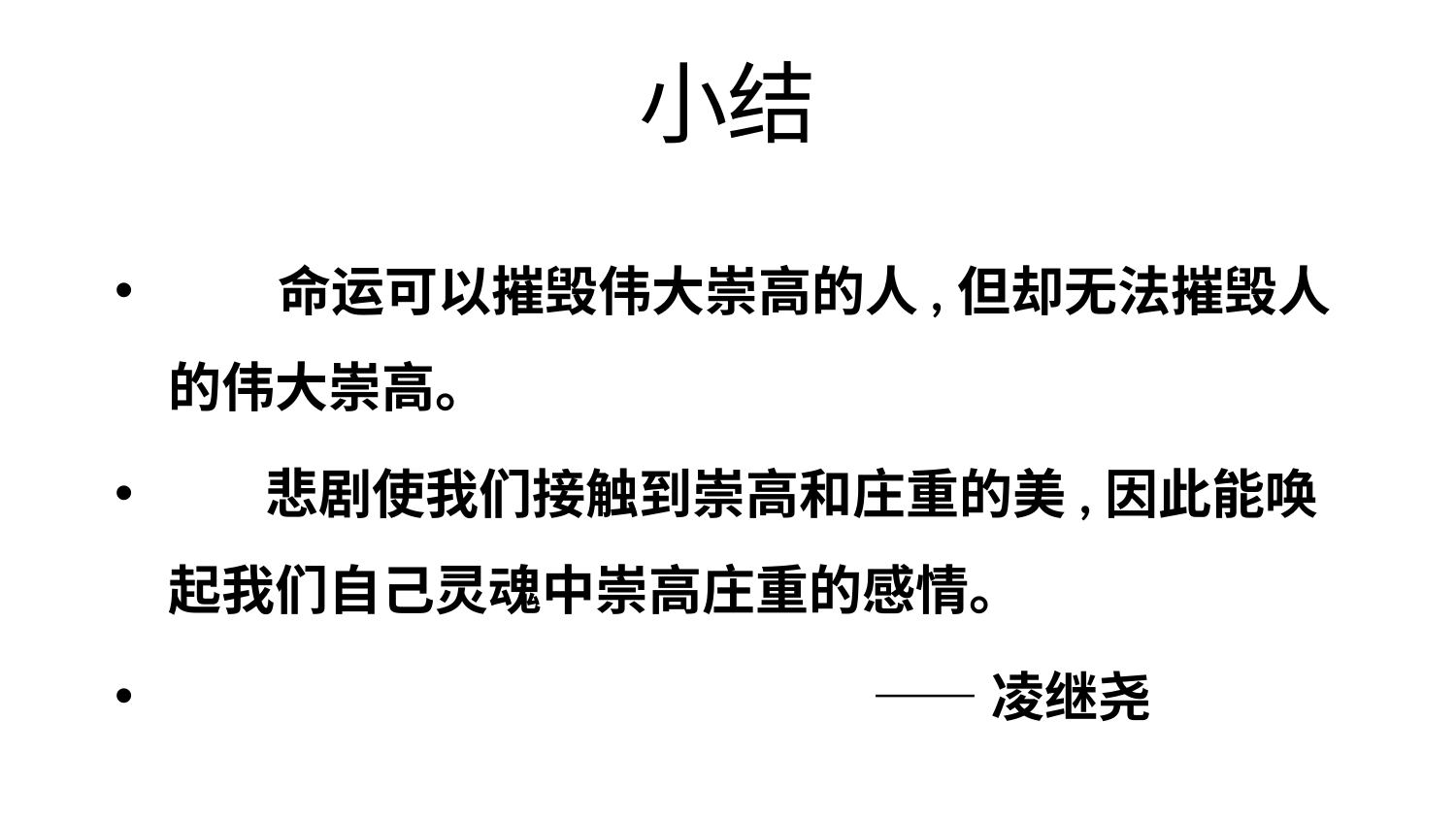

# 小结
        命运可以摧毁伟大崇高的人,但却无法摧毁人的伟大崇高。
       悲剧使我们接触到崇高和庄重的美,因此能唤起我们自己灵魂中崇高庄重的感情。
                                                          ——凌继尧